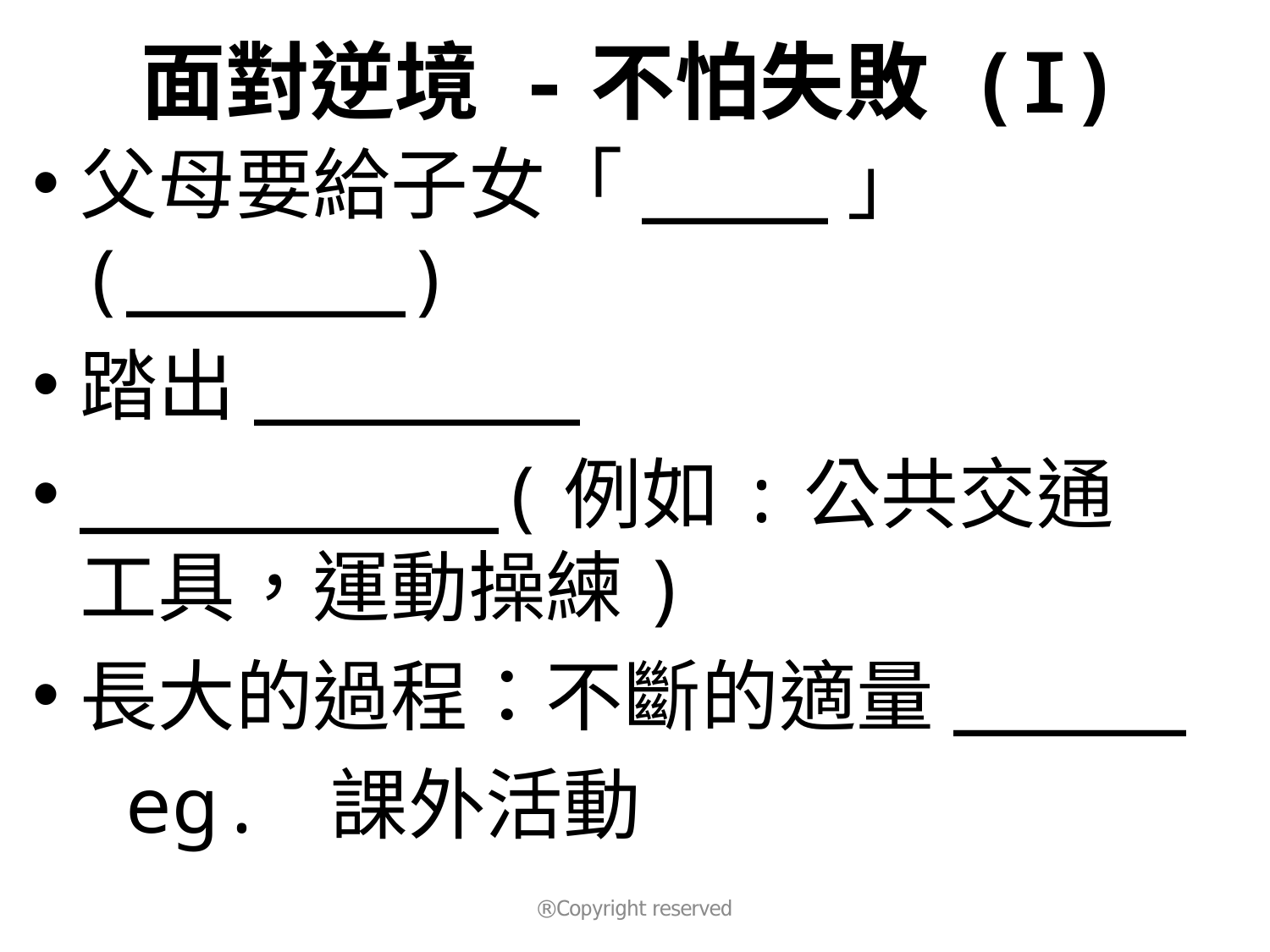

# 面對逆境 -不怕失敗 (I)
父母要給子女「____」(______)
踏出_______
_________(例如:公共交通工具，運動操練)
長大的過程：不斷的適量_____
  eg. 課外活動

®Copyright reserved